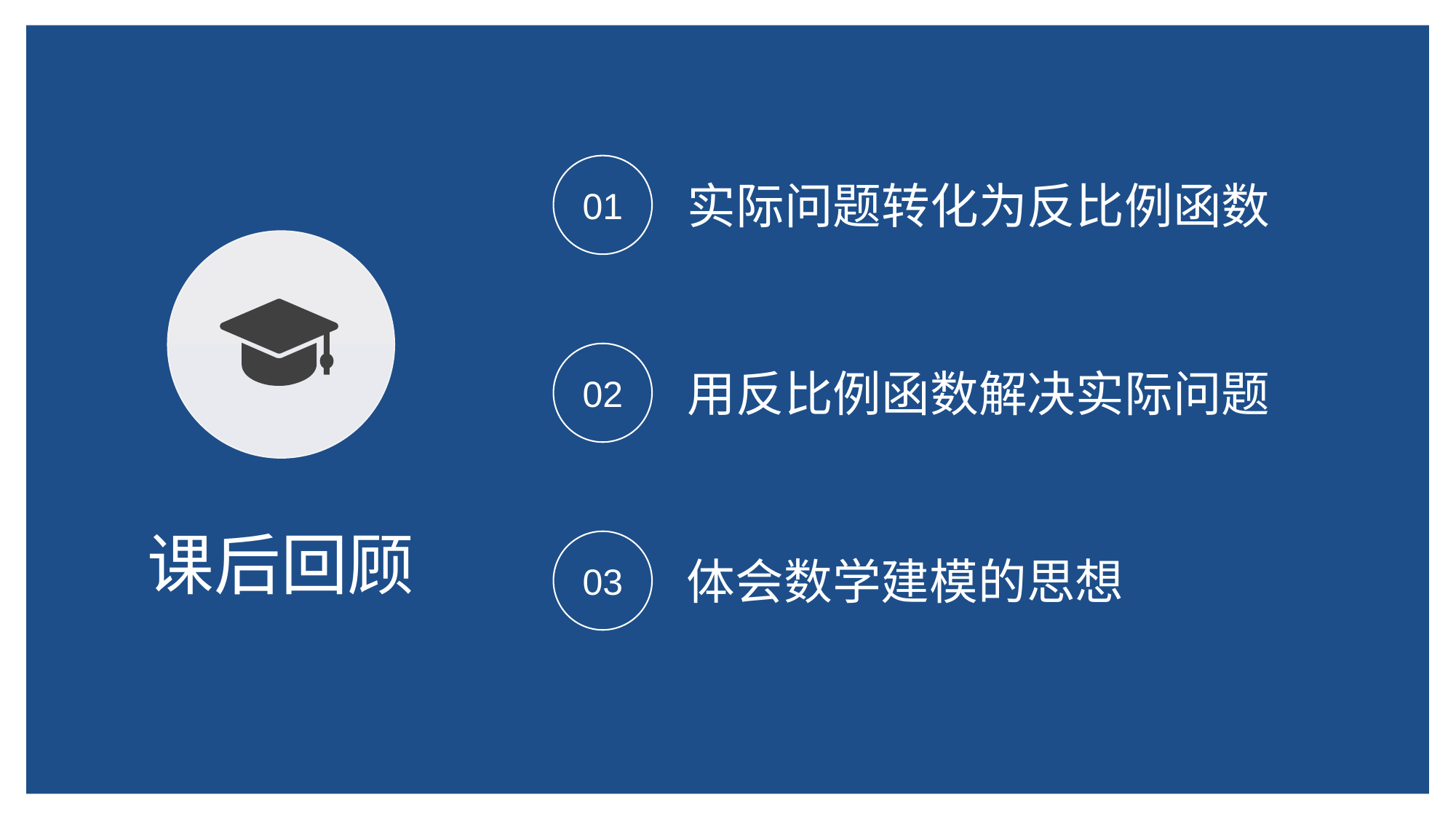

BY YUSHEN

01
实际问题转化为反比例函数

课后回顾
02
用反比例函数解决实际问题
03
体会数学建模的思想